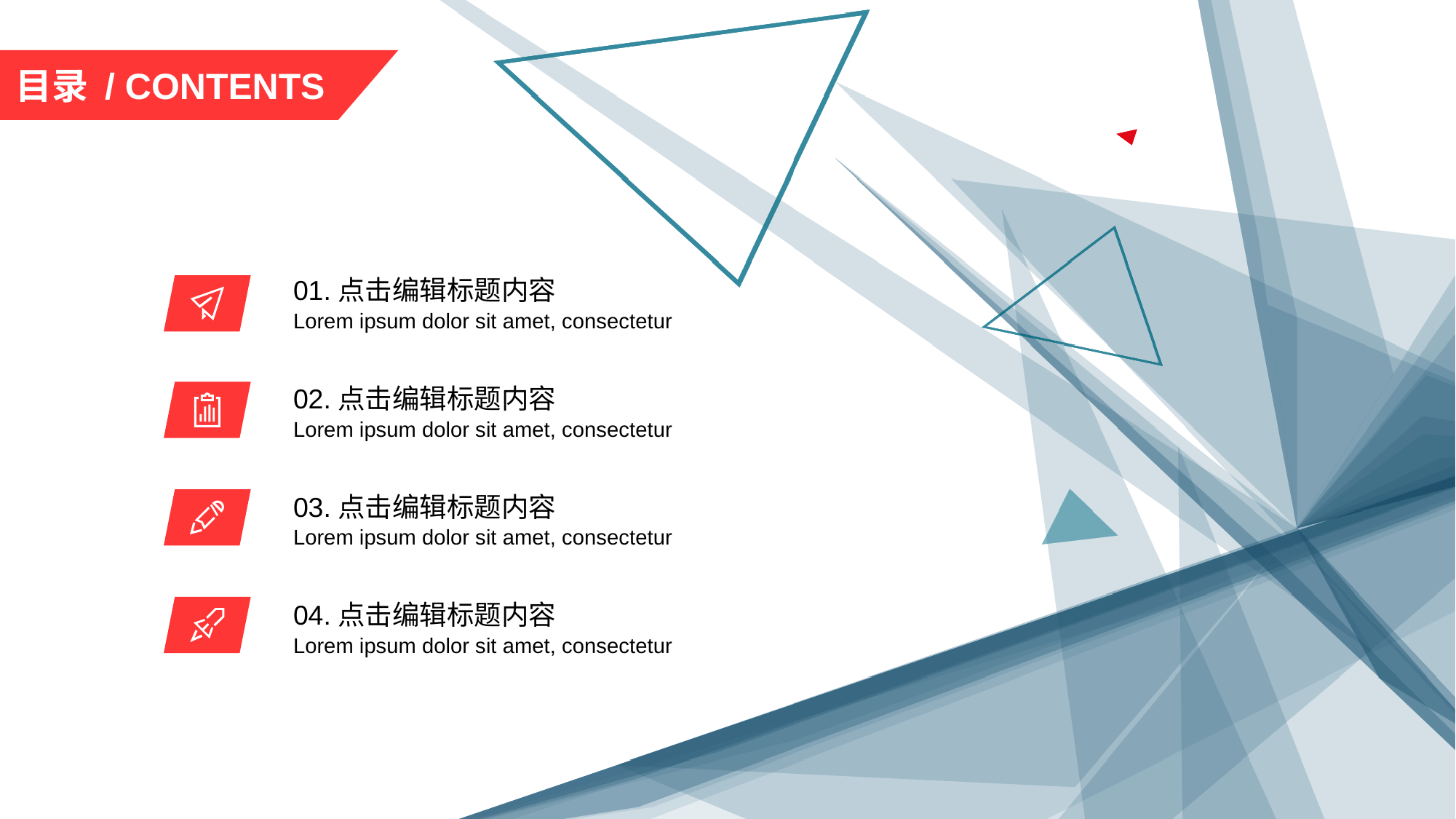

目录 / CONTENTS
01.点击编辑标题内容
Lorem ipsum dolor sit amet, consectetur

02.点击编辑标题内容
Lorem ipsum dolor sit amet, consectetur

03.点击编辑标题内容
Lorem ipsum dolor sit amet, consectetur

04.点击编辑标题内容
Lorem ipsum dolor sit amet, consectetur